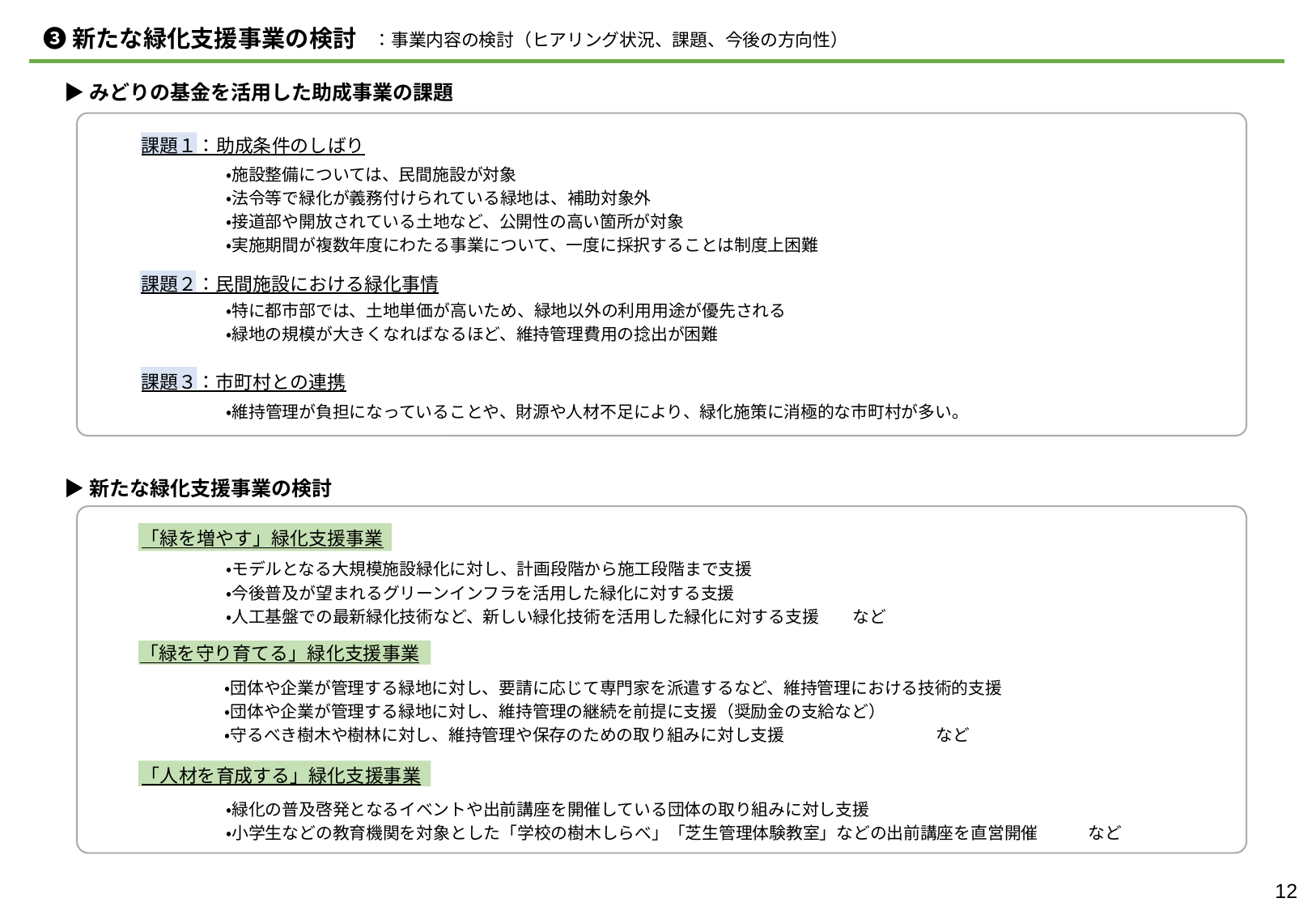

❸新たな緑化支援事業の検討
：事業内容の検討（ヒアリング状況、課題、今後の方向性）
▶みどりの基金を活用した助成事業の課題

課題１：助成条件のしばり

・施設整備については、民間施設が対象
・法令等で緑化が義務付けられている緑地は、補助対象外
・接道部や開放されている土地など、公開性の高い箇所が対象
・実施期間が複数年度にわたる事業について、一度に採択することは制度上困難
課題２：民間施設における緑化事情

・特に都市部では、土地単価が高いため、緑地以外の利用用途が優先される
・緑地の規模が大きくなればなるほど、維持管理費用の捻出が困難
課題３：市町村との連携

・維持管理が負担になっていることや、財源や人材不足により、緑化施策に消極的な市町村が多い。
▶新たな緑化支援事業の検討

「緑を増やす」緑化支援事業

・モデルとなる大規模施設緑化に対し、計画段階から施工段階まで支援
・今後普及が望まれるグリーンインフラを活用した緑化に対する支援
・人工基盤での最新緑化技術など、新しい緑化技術を活用した緑化に対する支援　　など
「緑を守り育てる」緑化支援事業

・団体や企業が管理する緑地に対し、要請に応じて専門家を派遣するなど、維持管理における技術的支援
・団体や企業が管理する緑地に対し、維持管理の継続を前提に支援（奨励金の支給など）
・守るべき樹木や樹林に対し、維持管理や保存のための取り組みに対し支援　　　　　　　　　など
「人材を育成する」緑化支援事業

・緑化の普及啓発となるイベントや出前講座を開催している団体の取り組みに対し支援
・小学生などの教育機関を対象とした「学校の樹木しらべ」「芝生管理体験教室」などの出前講座を直営開催　　　など
12